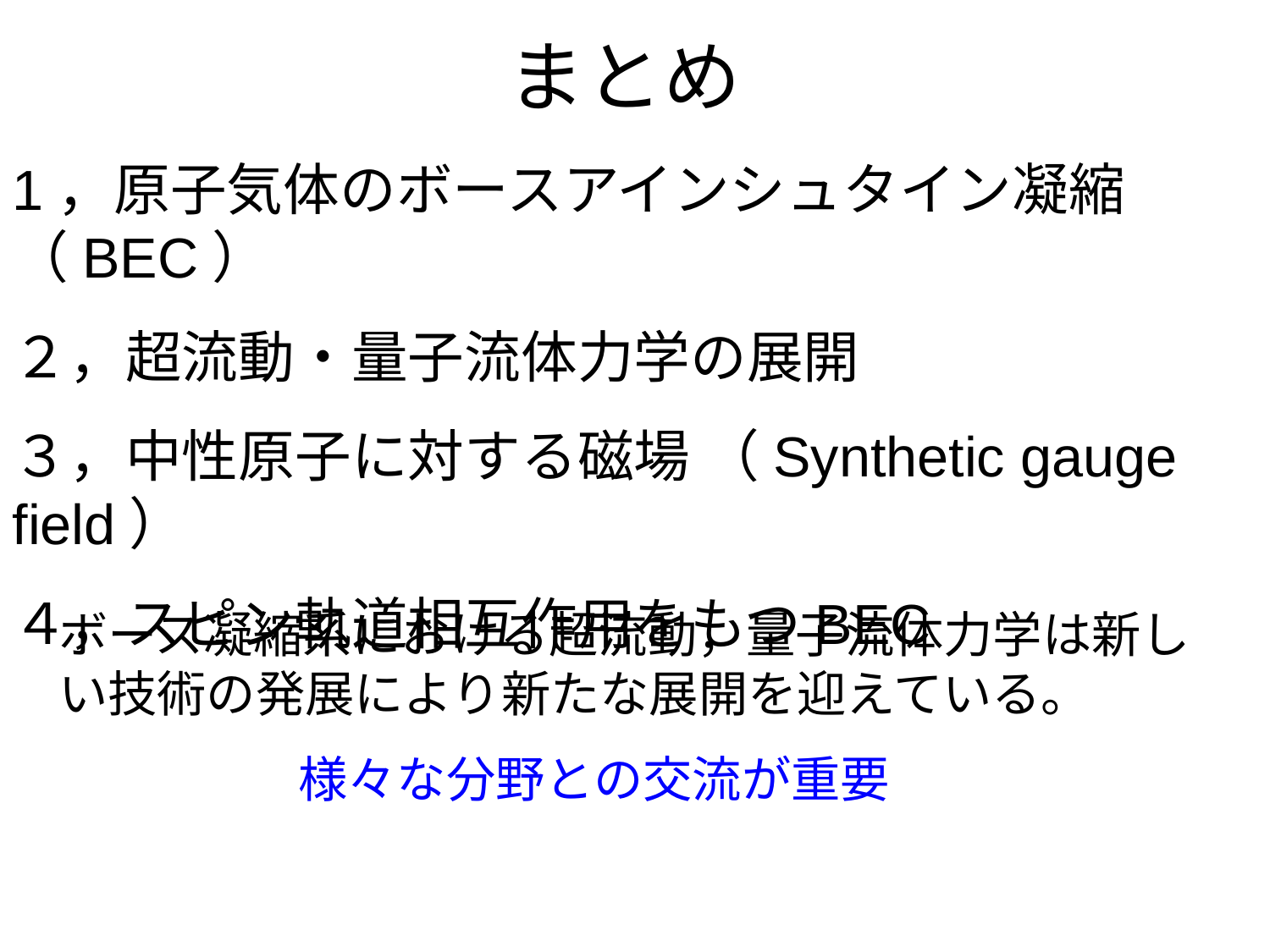

# まとめ
1，原子気体のボースアインシュタイン凝縮（BEC）
２，超流動・量子流体力学の展開
３，中性原子に対する磁場 （Synthetic gauge field）
４，スピン軌道相互作用をもつBEC

ボース凝縮系における超流動，量子流体力学は新しい技術の発展により新たな展開を迎えている。
様々な分野との交流が重要